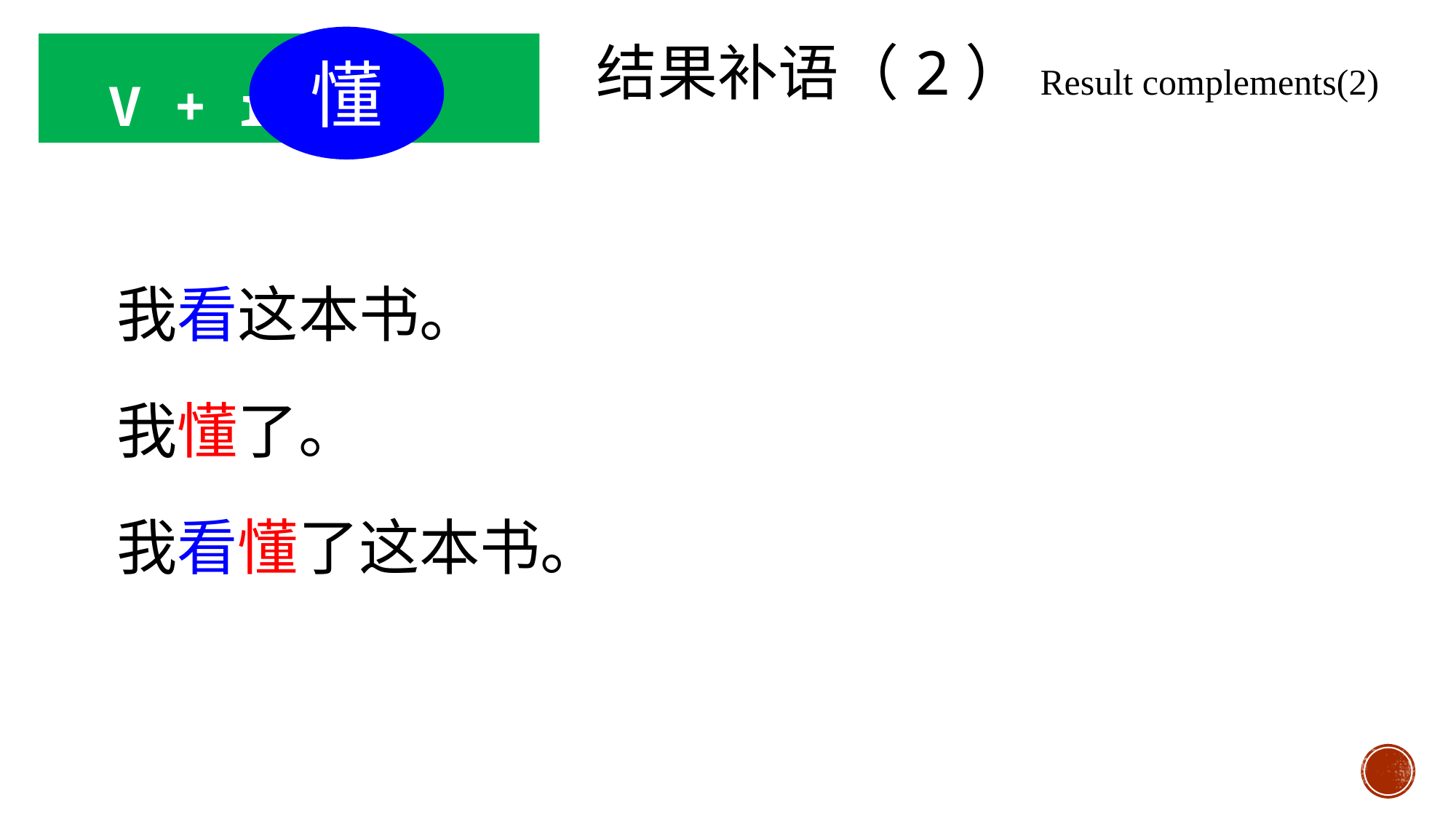

懂
V + result
结果补语（2）Result complements(2)
我看这本书。
我懂了。
我看懂了这本书。